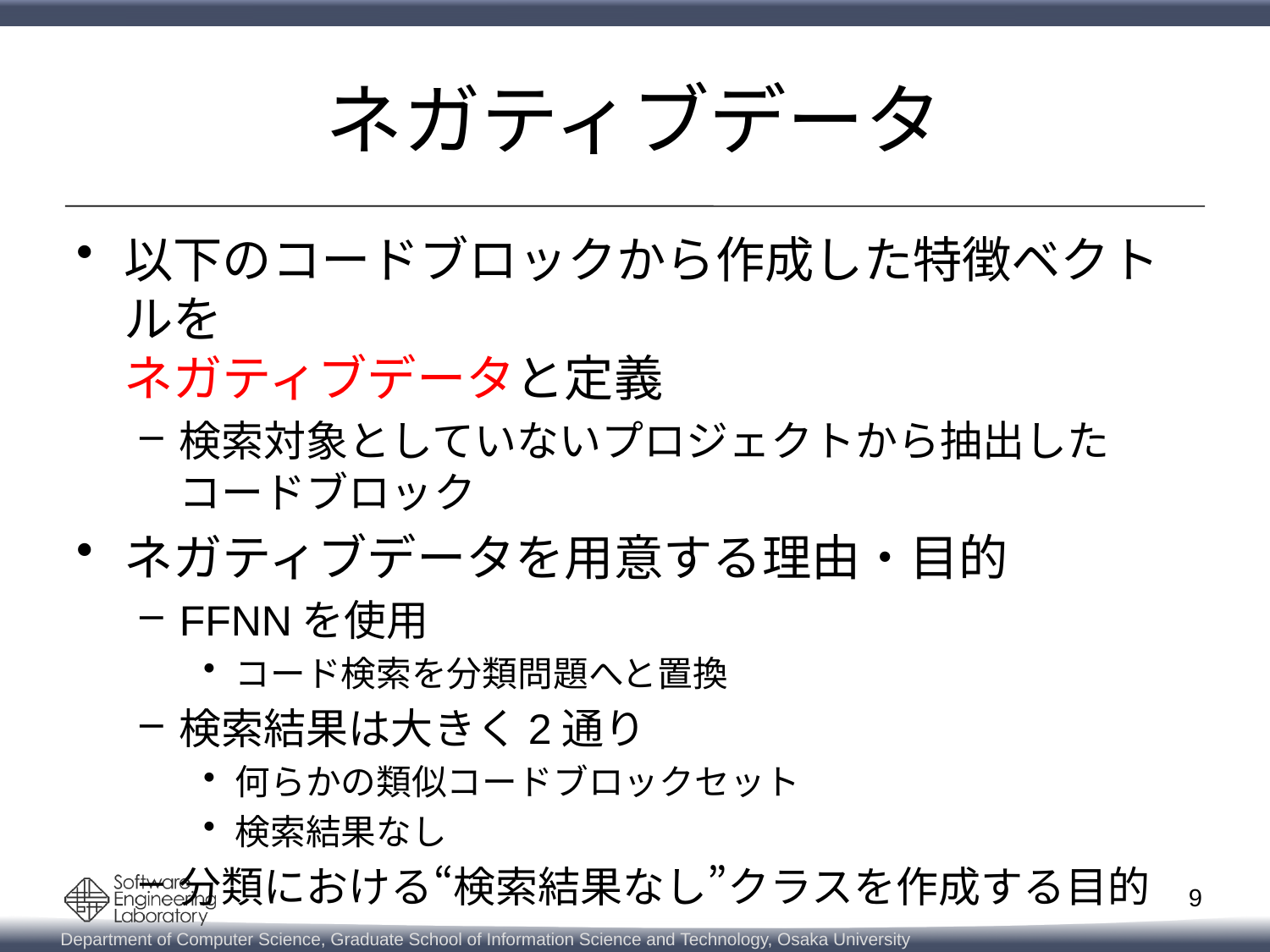

# ネガティブデータ
以下のコードブロックから作成した特徴ベクトルを
ネガティブデータと定義
検索対象としていないプロジェクトから抽出した
コードブロック
ネガティブデータを用意する理由・目的
FFNNを使用
コード検索を分類問題へと置換
検索結果は大きく2通り
何らかの類似コードブロックセット
検索結果なし
分類における“検索結果なし”クラスを作成する目的
9